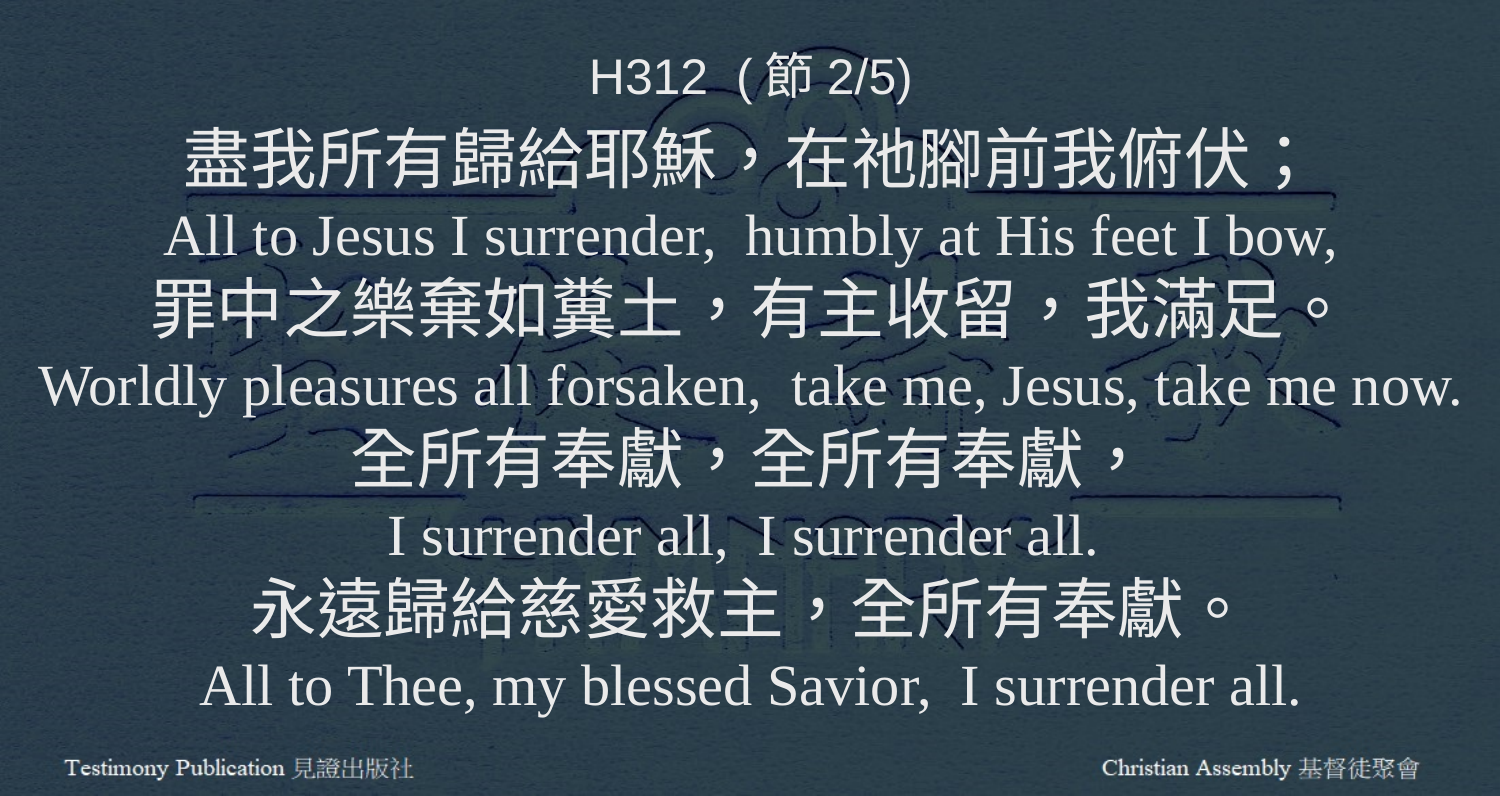

H312  (節2/5)
盡我所有歸給耶穌，在祂腳前我俯伏；
All to Jesus I surrender,  humbly at His feet I bow,
罪中之樂棄如糞土，有主收留，我滿足。
Worldly pleasures all forsaken,  take me, Jesus, take me now.
全所有奉獻，全所有奉獻，
I surrender all,  I surrender all.
永遠歸給慈愛救主，全所有奉獻。
All to Thee, my blessed Savior,  I surrender all.